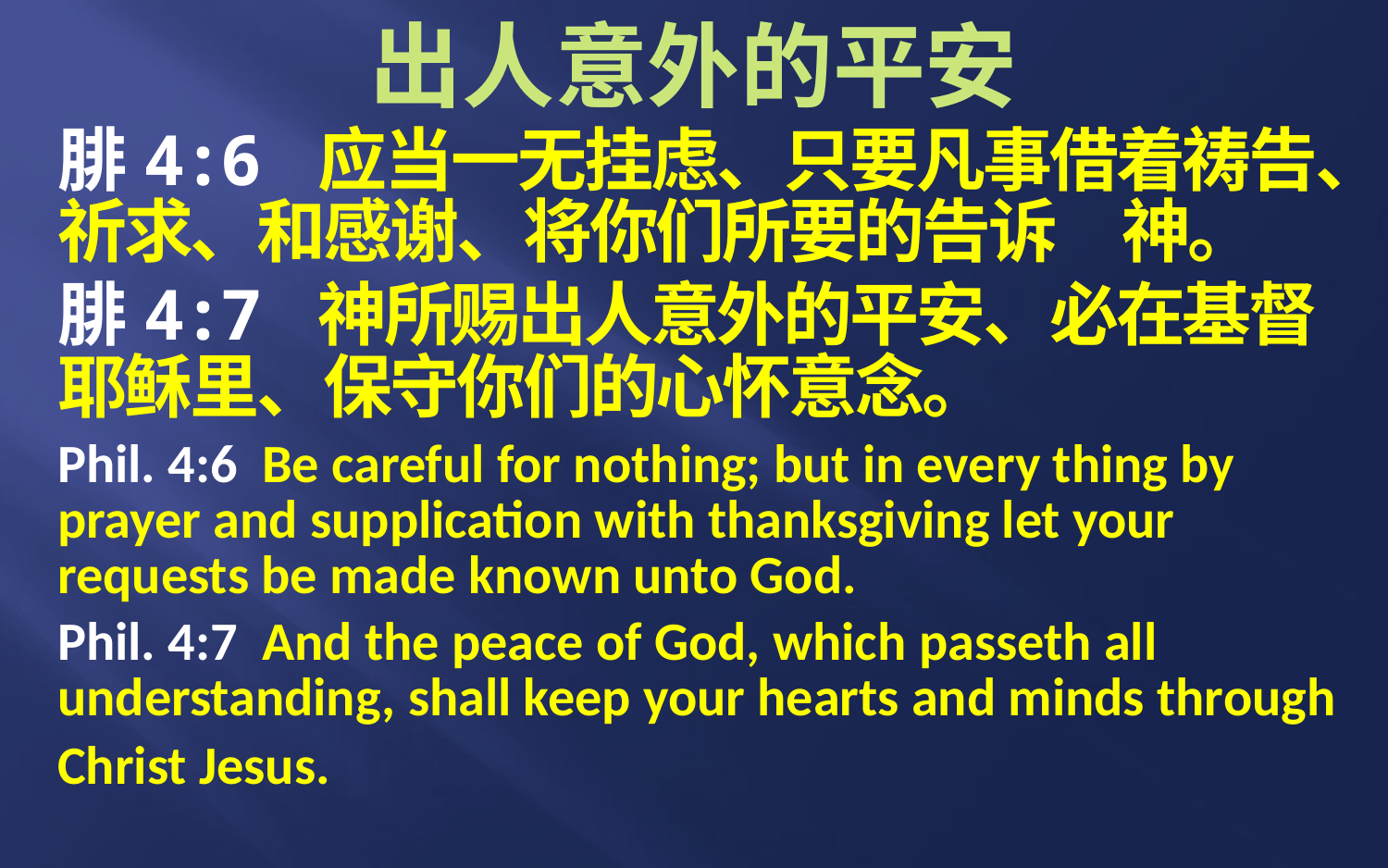

# 出人意外的平安
腓4:6 应当一无挂虑、只要凡事借着祷告、祈求、和感谢、将你们所要的告诉　神。
腓4:7 神所赐出人意外的平安、必在基督耶稣里、保守你们的心怀意念。
Phil. 4:6  Be careful for nothing; but in every thing by prayer and supplication with thanksgiving let your requests be made known unto God.
Phil. 4:7  And the peace of God, which passeth all understanding, shall keep your hearts and minds through Christ Jesus.